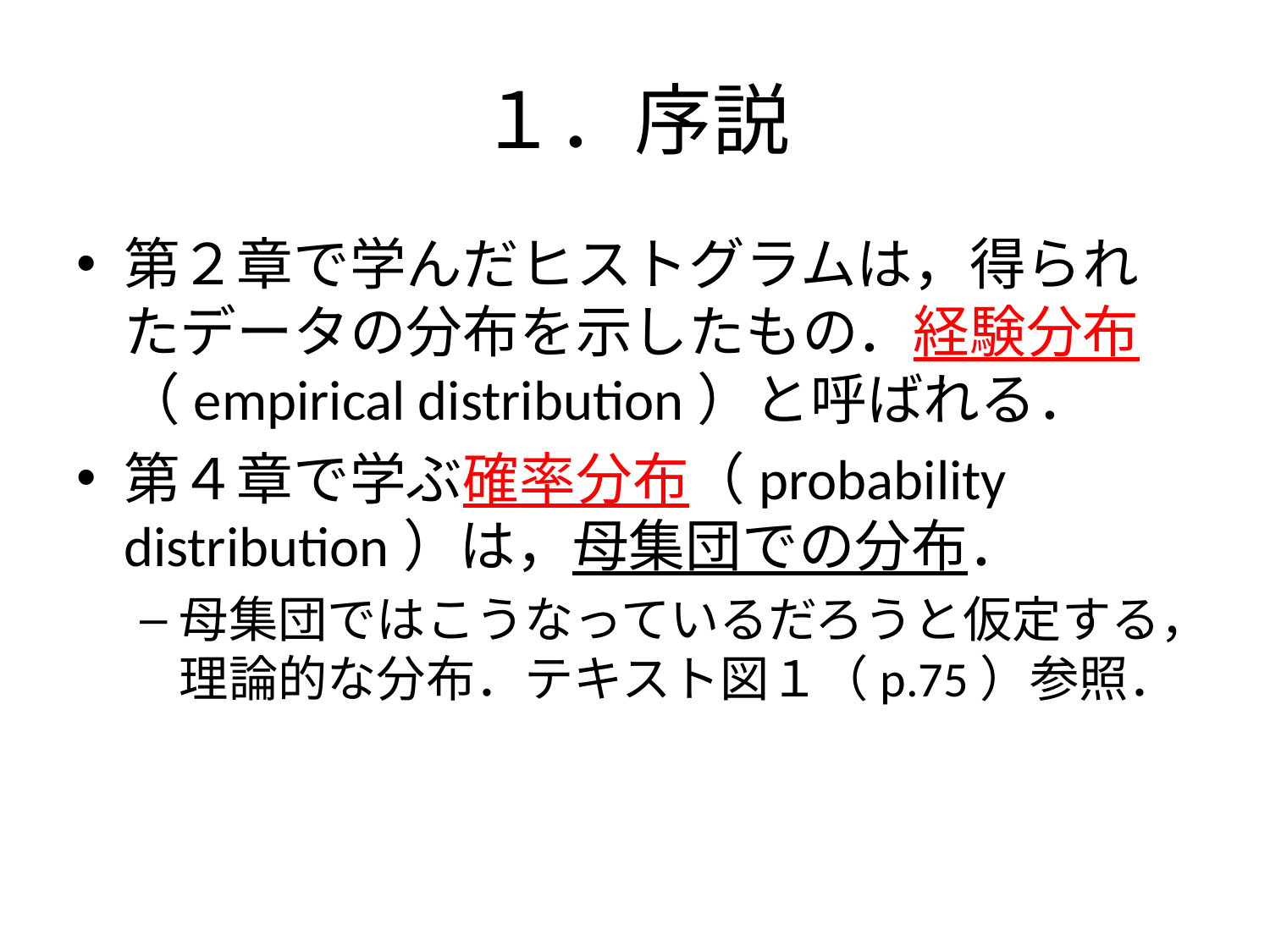

# １．序説
第２章で学んだヒストグラムは，得られたデータの分布を示したもの．経験分布（empirical distribution）と呼ばれる．
第４章で学ぶ確率分布（probability distribution）は，母集団での分布．
母集団ではこうなっているだろうと仮定する，理論的な分布．テキスト図１（p.75）参照．